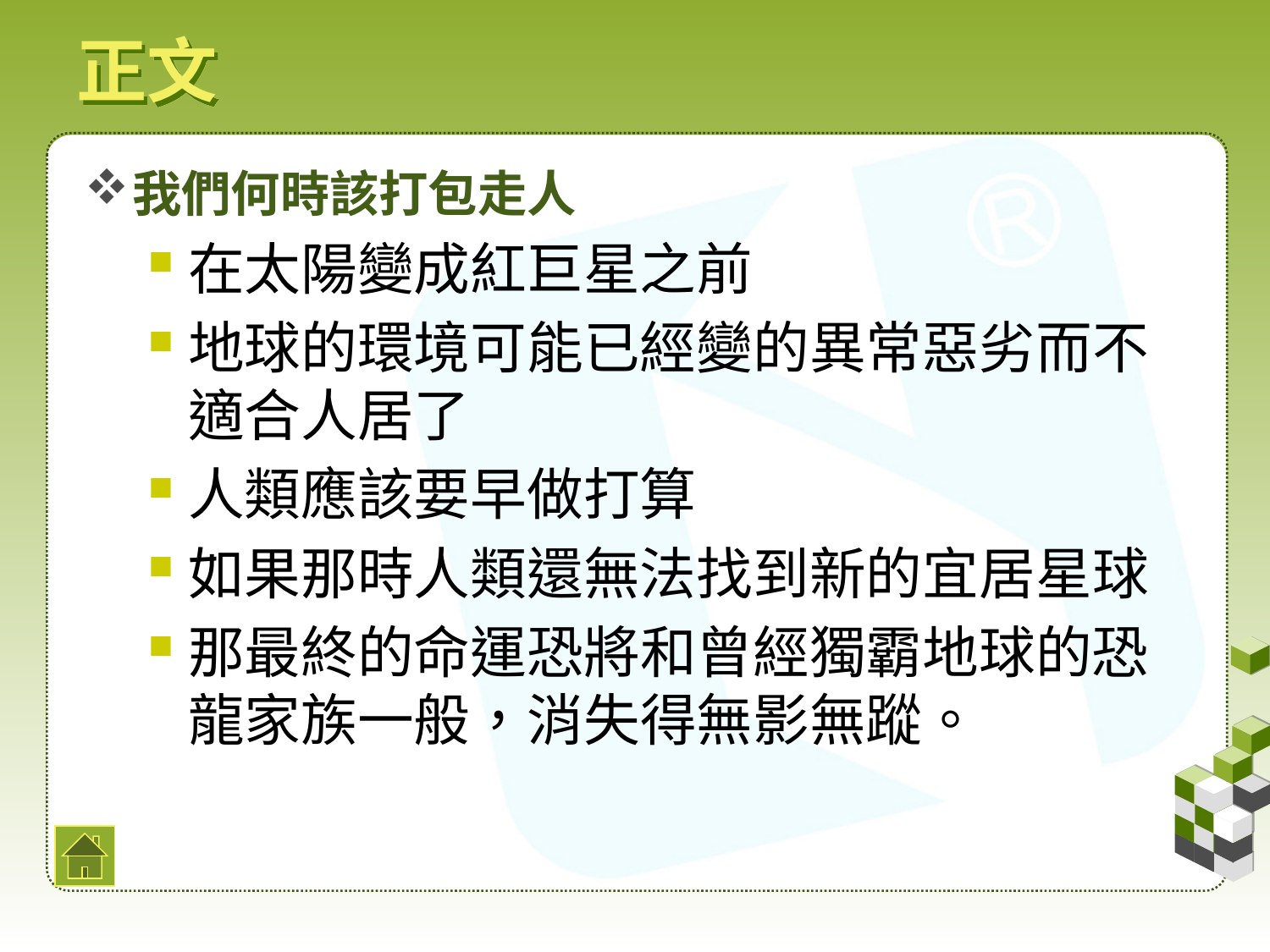

# 正文
我們何時該打包走人
在太陽變成紅巨星之前
地球的環境可能已經變的異常惡劣而不適合人居了
人類應該要早做打算
如果那時人類還無法找到新的宜居星球
那最終的命運恐將和曾經獨霸地球的恐龍家族一般，消失得無影無蹤。